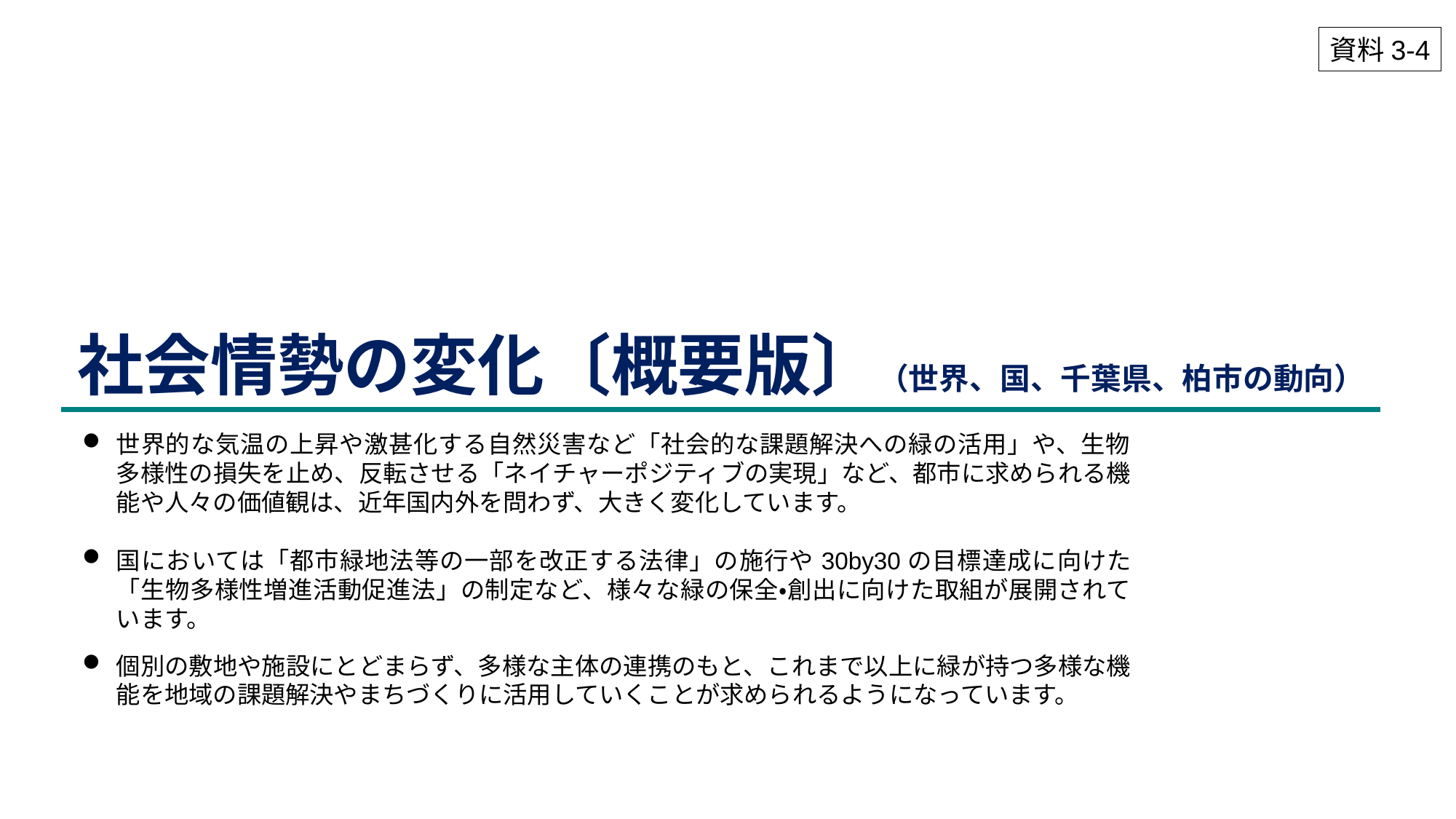

資料3-4
社会情勢の変化〔概要版〕（世界、国、千葉県、柏市の動向）
世界的な気温の上昇や激甚化する自然災害など「社会的な課題解決への緑の活用」や、生物多様性の損失を止め、反転させる「ネイチャーポジティブの実現」など、都市に求められる機能や人々の価値観は、近年国内外を問わず、大きく変化しています。

国においては「都市緑地法等の一部を改正する法律」の施行や30by30の目標達成に向けた「生物多様性増進活動促進法」の制定など、様々な緑の保全・創出に向けた取組が展開されています。

個別の敷地や施設にとどまらず、多様な主体の連携のもと、これまで以上に緑が持つ多様な機能を地域の課題解決やまちづくりに活用していくことが求められるようになっています。